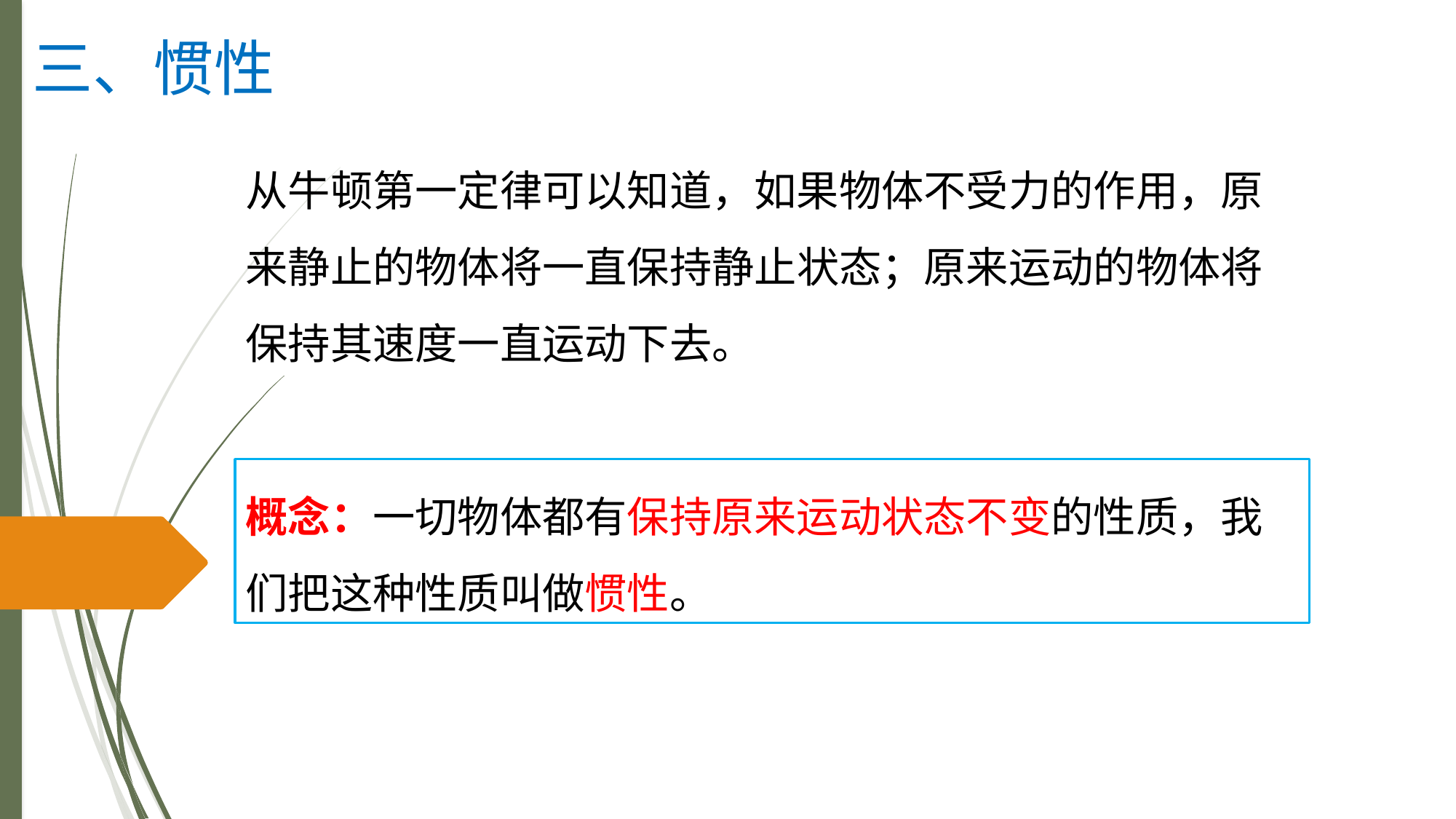

三、惯性
从牛顿第一定律可以知道，如果物体不受力的作用，原来静止的物体将一直保持静止状态；原来运动的物体将保持其速度一直运动下去。
概念：一切物体都有保持原来运动状态不变的性质，我们把这种性质叫做惯性。